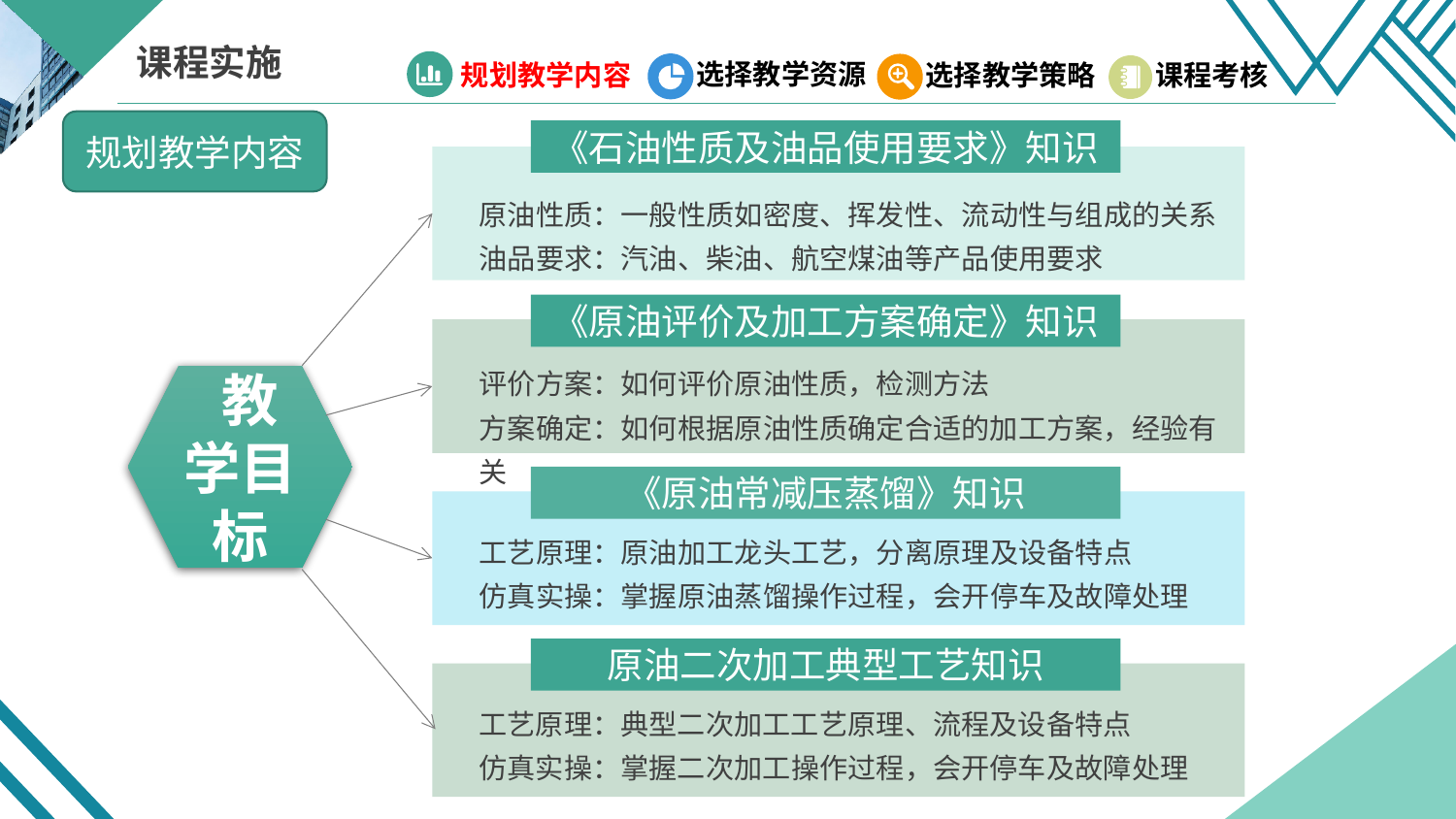

课程实施
选择教学资源
规划教学内容
选择教学策略
课程考核

规划教学内容
《石油性质及油品使用要求》知识

原油性质：一般性质如密度、挥发性、流动性与组成的关系
油品要求：汽油、柴油、航空煤油等产品使用要求
《原油评价及加工方案确定》知识

评价方案：如何评价原油性质，检测方法
方案确定：如何根据原油性质确定合适的加工方案，经验有关
 教学目标
《原油常减压蒸馏》知识

工艺原理：原油加工龙头工艺，分离原理及设备特点
仿真实操：掌握原油蒸馏操作过程，会开停车及故障处理
原油二次加工典型工艺知识

工艺原理：典型二次加工工艺原理、流程及设备特点
仿真实操：掌握二次加工操作过程，会开停车及故障处理